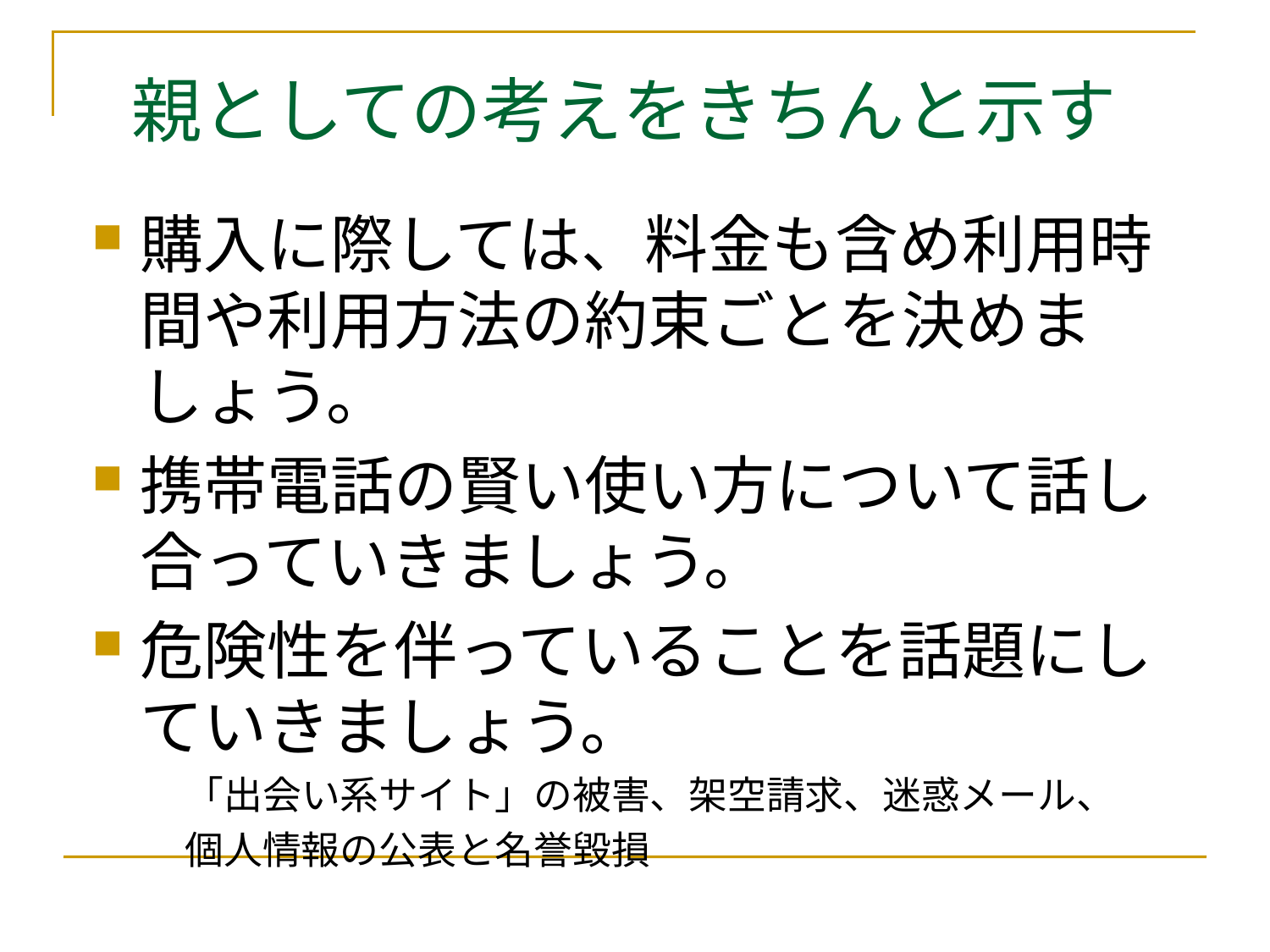

# 親としての考えをきちんと示す
購入に際しては、料金も含め利用時間や利用方法の約束ごとを決めましょう。
携帯電話の賢い使い方について話し合っていきましょう。
危険性を伴っていることを話題にしていきましょう。
「出会い系サイト」の被害、架空請求、迷惑メール、
個人情報の公表と名誉毀損